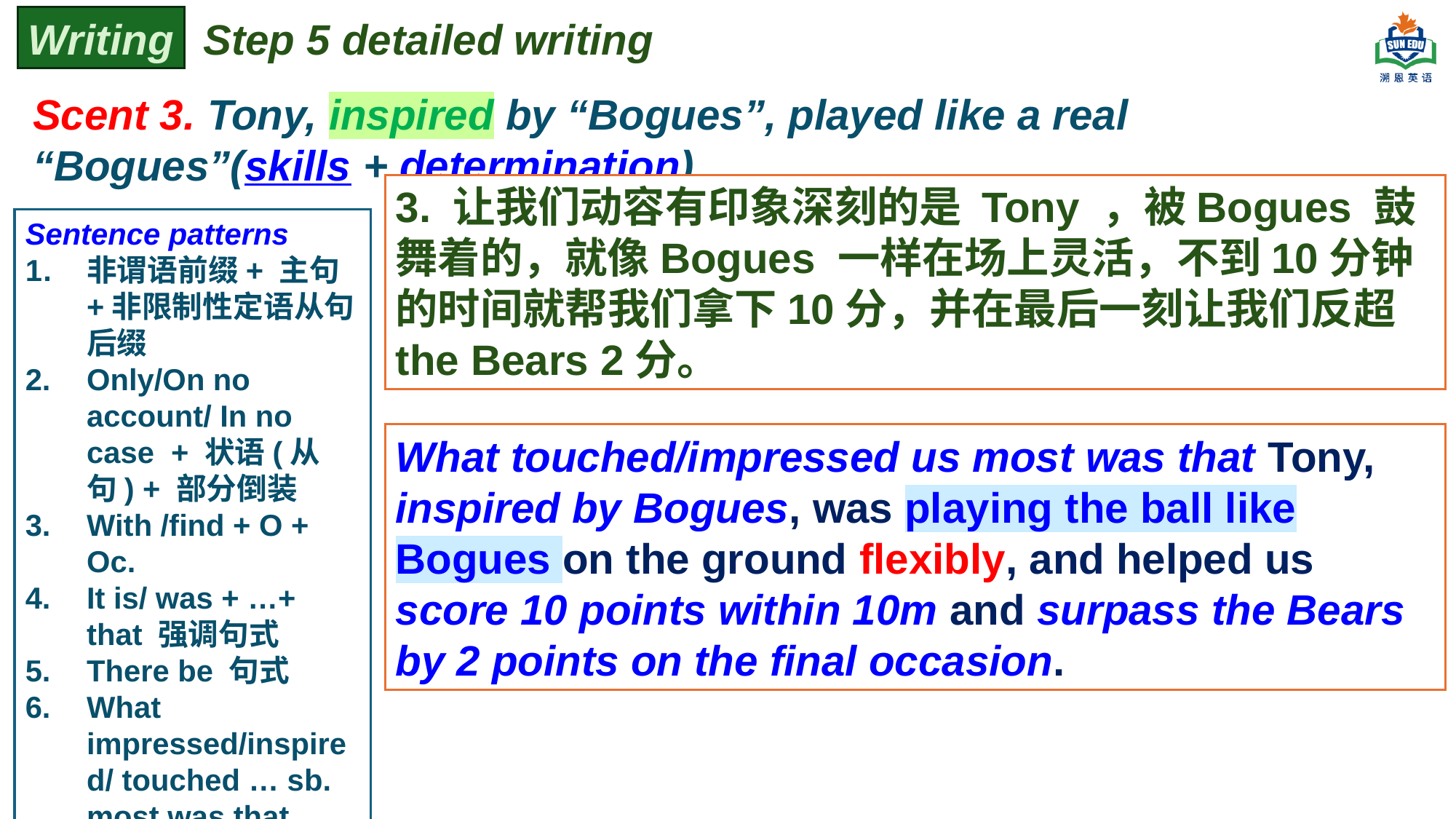

Writing
Step 5 detailed writing
Scent 3. Tony, inspired by “Bogues”, played like a real “Bogues”(skills + determination).
3. 让我们动容有印象深刻的是 Tony ，被Bogues 鼓舞着的，就像Bogues 一样在场上灵活，不到10分钟的时间就帮我们拿下10分，并在最后一刻让我们反超the Bears 2分。
Sentence patterns
非谓语前缀+ 主句+非限制性定语从句后缀
Only/On no account/ In no case  + 状语(从句) + 部分倒装
With /find + O + Oc.
It is/ was + …+ that 强调句式
There be 句式
What impressed/inspired/ touched … sb. most was that…
 无灵主语
What touched/impressed us most was that Tony, inspired by Bogues, was playing the ball like Bogues on the ground flexibly, and helped us score 10 points within 10m and surpass the Bears by 2 points on the final occasion.